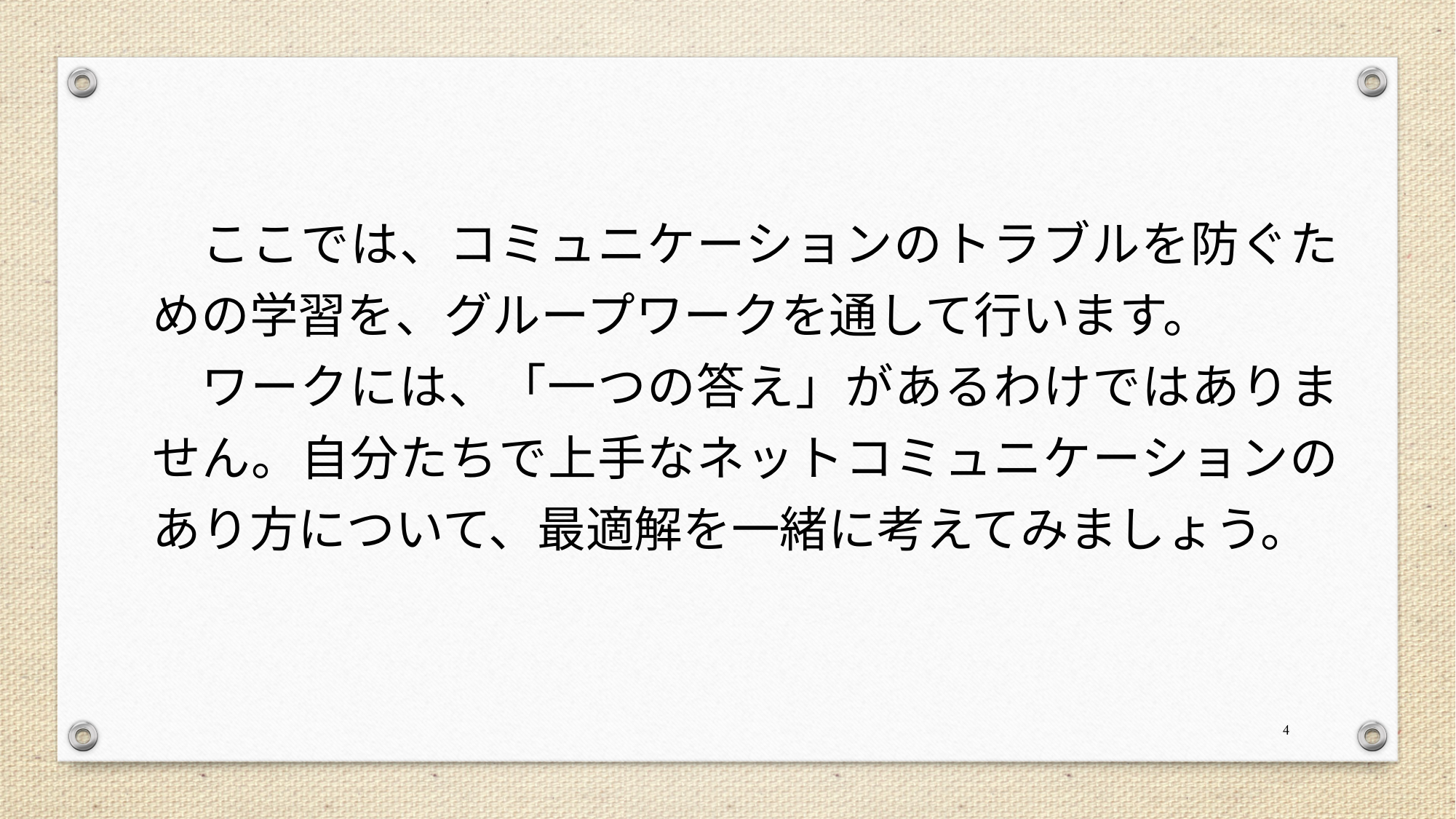

ここでは、コミュニケーションのトラブルを防ぐための学習を、グループワークを通して行います。
   ワークには、「一つの答え」があるわけではありません。自分たちで上手なネットコミュニケーションのあり方について、最適解を一緒に考えてみましょう。

4